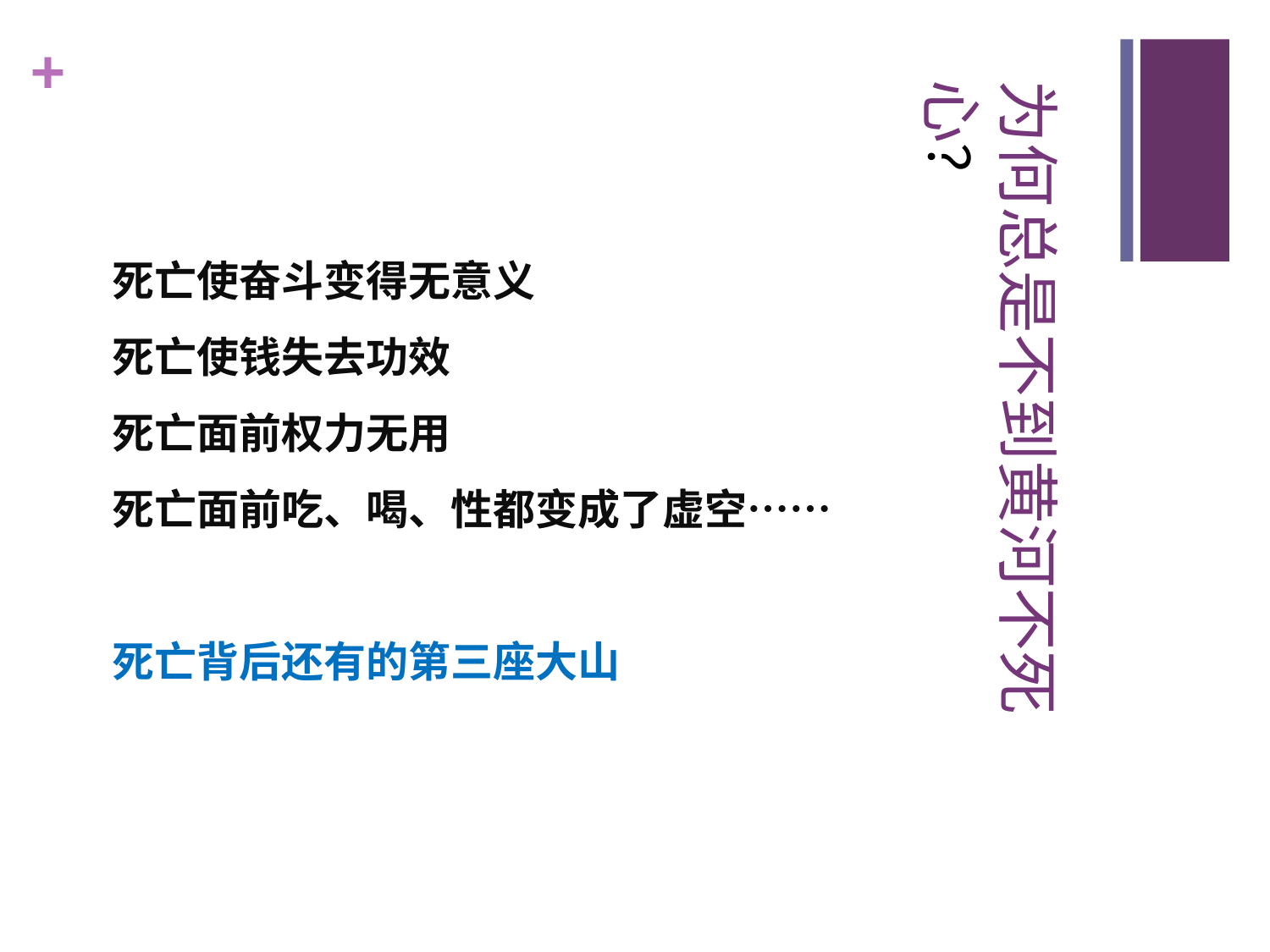

#
为何总是不到黄河不死心？
死亡使奋斗变得无意义
死亡使钱失去功效
死亡面前权力无用
死亡面前吃、喝、性都变成了虚空……

死亡背后还有的第三座大山